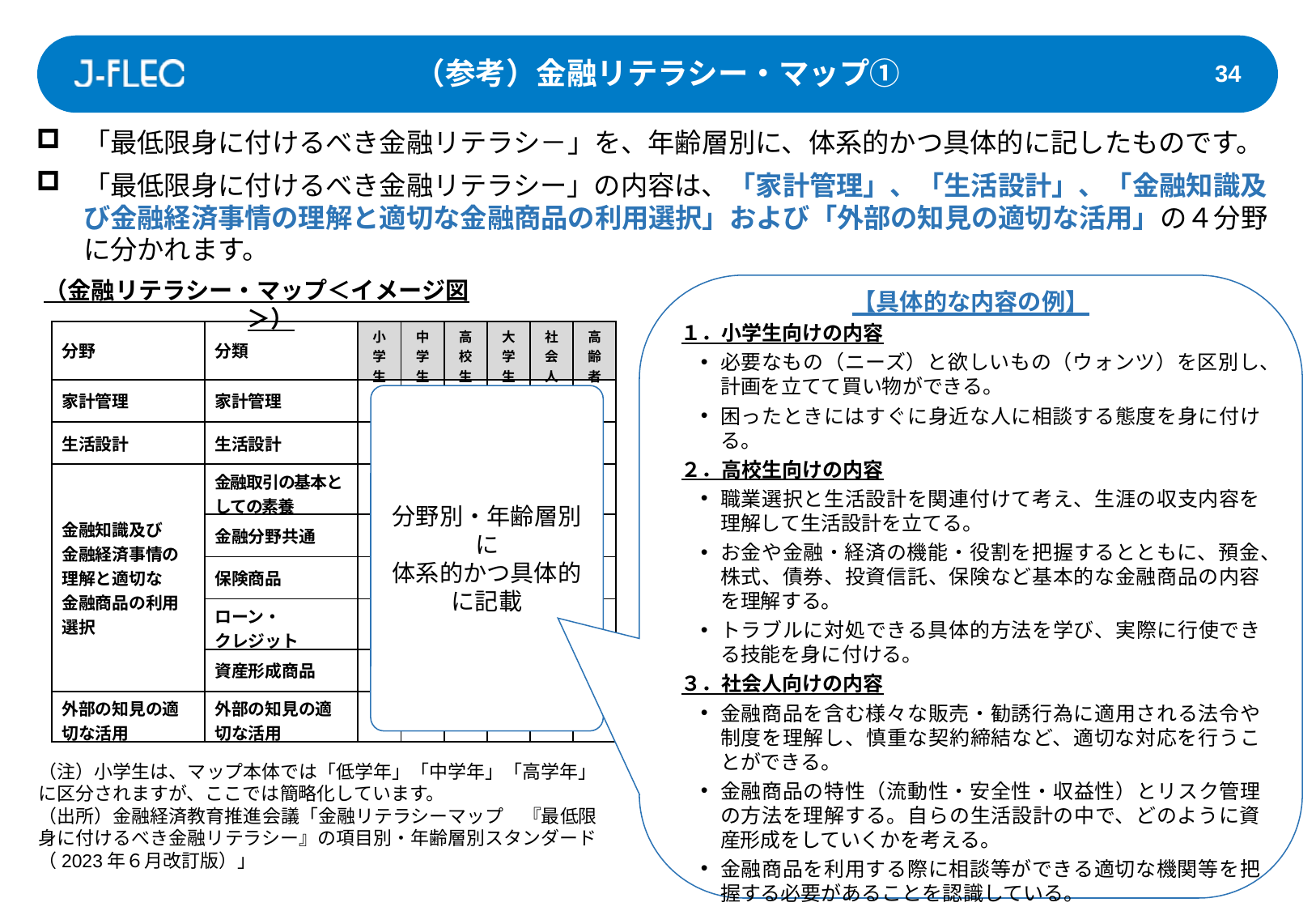

（参考）金融リテラシー・マップ①
34
「最低限身に付けるべき金融リテラシ－」を、年齢層別に、体系的かつ具体的に記したものです。
「最低限身に付けるべき金融リテラシー」の内容は、「家計管理」、「生活設計」、「金融知識及び金融経済事情の理解と適切な金融商品の利用選択」および「外部の知見の適切な活用」の４分野に分かれます。
（金融リテラシー・マップ＜イメージ図＞）

【具体的な内容の例】
１．小学生向けの内容
必要なもの（ニーズ）と欲しいもの（ウォンツ）を区別し、計画を立てて買い物ができる。
困ったときにはすぐに身近な人に相談する態度を身に付ける。
２．高校生向けの内容
職業選択と生活設計を関連付けて考え、生涯の収支内容を理解して生活設計を立てる。
お金や金融・経済の機能・役割を把握するとともに、預金、株式、債券、投資信託、保険など基本的な金融商品の内容を理解する。
トラブルに対処できる具体的方法を学び、実際に行使できる技能を身に付ける。
３．社会人向けの内容
金融商品を含む様々な販売・勧誘行為に適用される法令や制度を理解し、慎重な契約締結など、適切な対応を行うことができる。
金融商品の特性（流動性・安全性・収益性）とリスク管理の方法を理解する。自らの生活設計の中で、どのように資産形成をしていくかを考える。
金融商品を利用する際に相談等ができる適切な機関等を把握する必要があることを認識している。

| 分野 | 分類 | 小学生 | 中学生 | 高校生 | 大学生 | 社会人 | 高齢者 |
| --- | --- | --- | --- | --- | --- | --- | --- |
| 家計管理 | 家計管理 |  |  |  |  |  |  |
| 生活設計 | 生活設計 |  |  |  |  |  |  |
| 金融知識及び 金融経済事情の 理解と適切な 金融商品の利用 選択 | 金融取引の基本としての素養 |  |  |  |  |  |  |
|  | 金融分野共通 |  |  |  |  |  |  |
|  | 保険商品 |  |  |  |  |  |  |
|  | ローン・ クレジット |  |  |  |  |  |  |
|  | 資産形成商品 |  |  |  |  |  |  |
| 外部の知見の適切な活用 | 外部の知見の適切な活用 |  |  |  |  |  |  |
分野別・年齢層別に
体系的かつ具体的に記載
（注）小学生は、マップ本体では「低学年」「中学年」「高学年」に区分されますが、ここでは簡略化しています。
（出所）金融経済教育推進会議「金融リテラシーマップ　『最低限身に付けるべき金融リテラシー』の項目別・年齢層別スタンダード（2023年６月改訂版）」